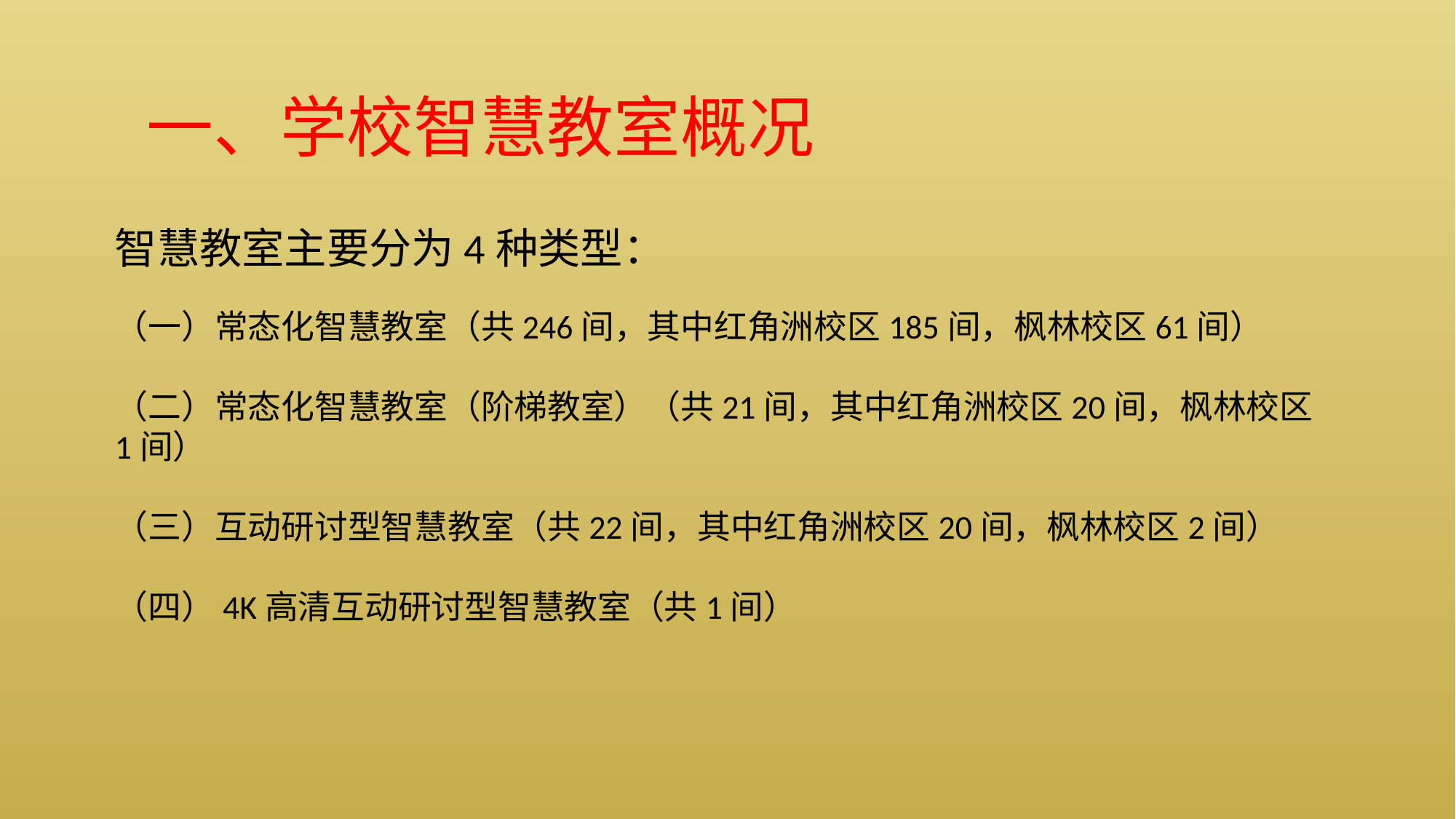

一、学校智慧教室概况
智慧教室主要分为4种类型：

（一）常态化智慧教室（共246间，其中红角洲校区185间，枫林校区61间）

（二）常态化智慧教室（阶梯教室）（共21间，其中红角洲校区20间，枫林校区1间）

（三）互动研讨型智慧教室（共22间，其中红角洲校区20间，枫林校区2间）

（四）4K高清互动研讨型智慧教室（共1间）